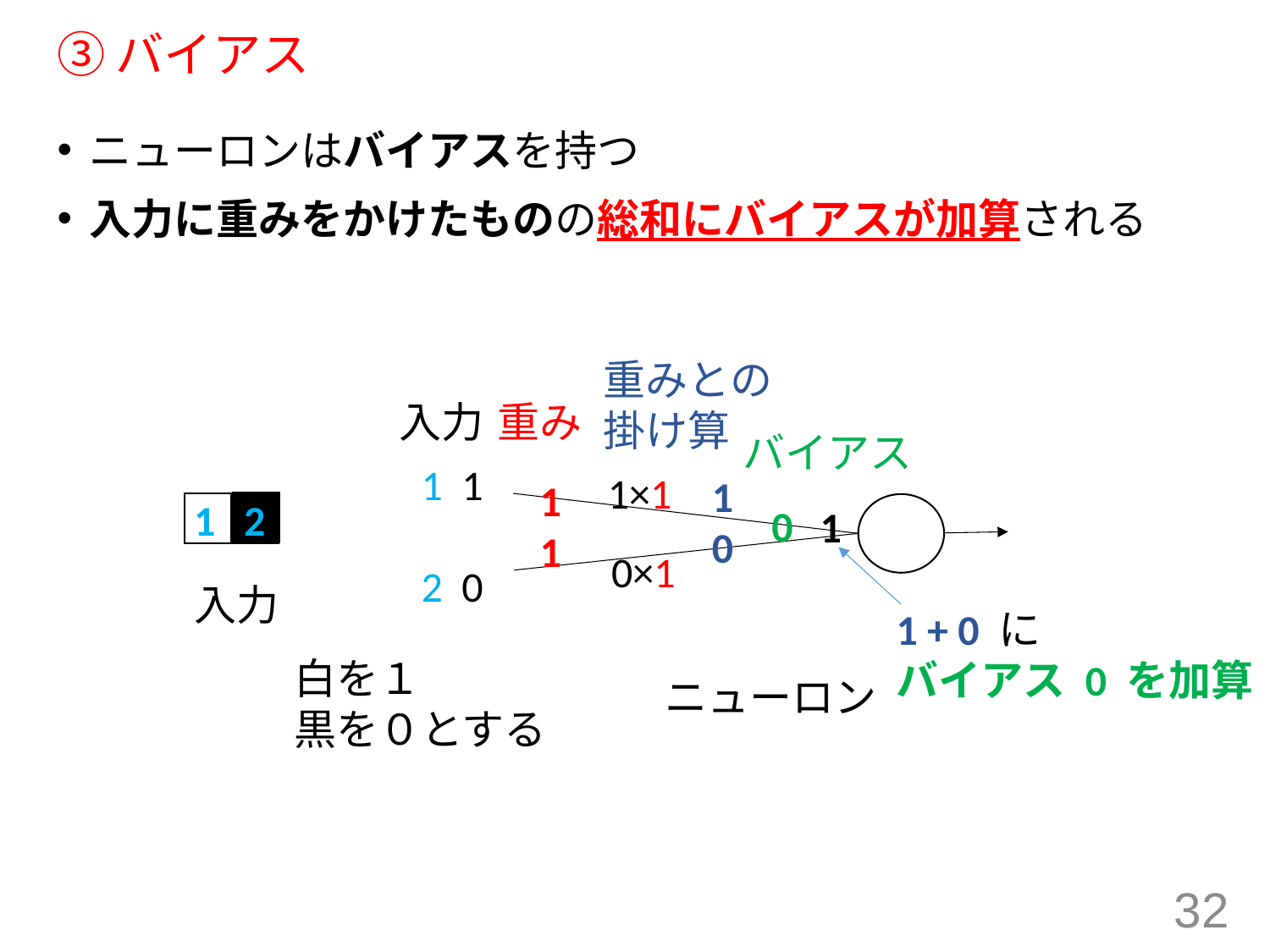

# ③バイアス
ニューロンはバイアスを持つ
入力に重みをかけたものの総和にバイアスが加算される

重みとの
掛け算
入力
重み
バイアス
1  1

2  0
1×1
1
0

1
1

0

1

0×1
1 + 0 に
バイアス 0 を加算
ニューロン
1   2

入力
白を１
黒を０とする
32